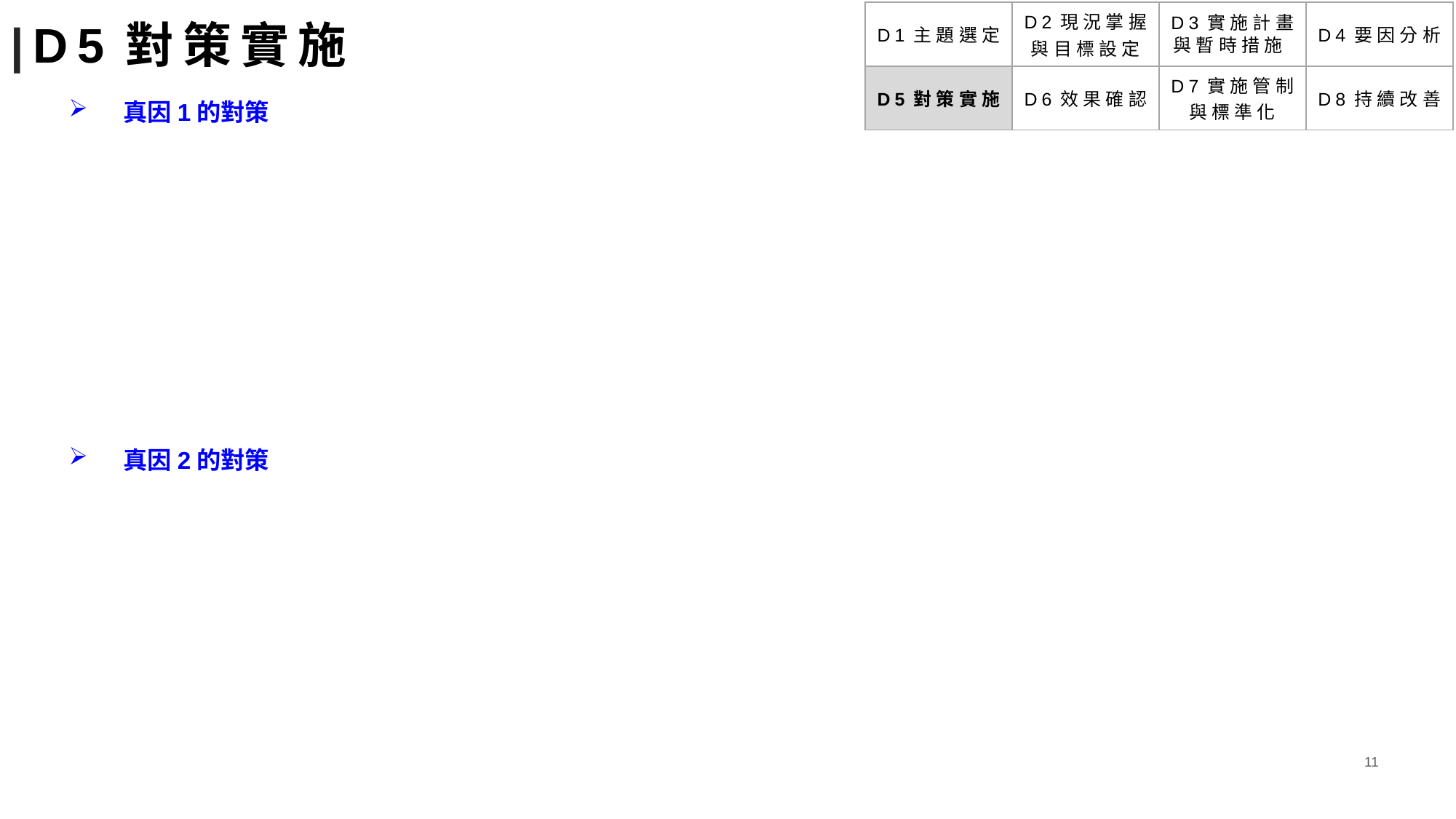

# |D5對策實施
| D1主題選定 | D2現況掌握 與目標設定 | D3實施計畫 與暫時措施 | D4要因分析 |
| --- | --- | --- | --- |
| D5對策實施 | D6效果確認 | D7實施管制 與標準化 | D8持續改善 |
真因1的對策
真因2的對策